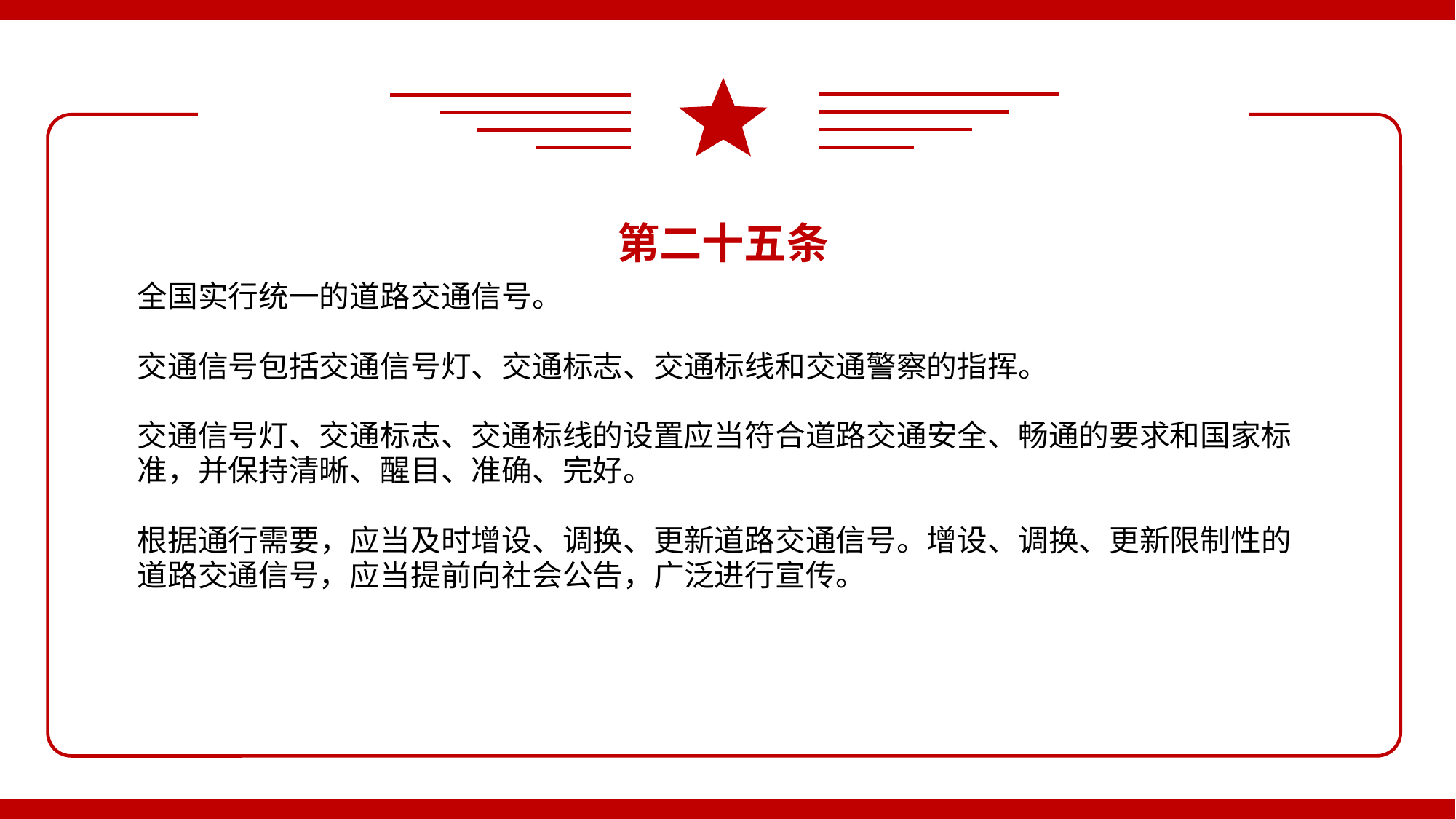

第二十五条
全国实行统一的道路交通信号。

交通信号包括交通信号灯、交通标志、交通标线和交通警察的指挥。

交通信号灯、交通标志、交通标线的设置应当符合道路交通安全、畅通的要求和国家标准，并保持清晰、醒目、准确、完好。

根据通行需要，应当及时增设、调换、更新道路交通信号。增设、调换、更新限制性的道路交通信号，应当提前向社会公告，广泛进行宣传。